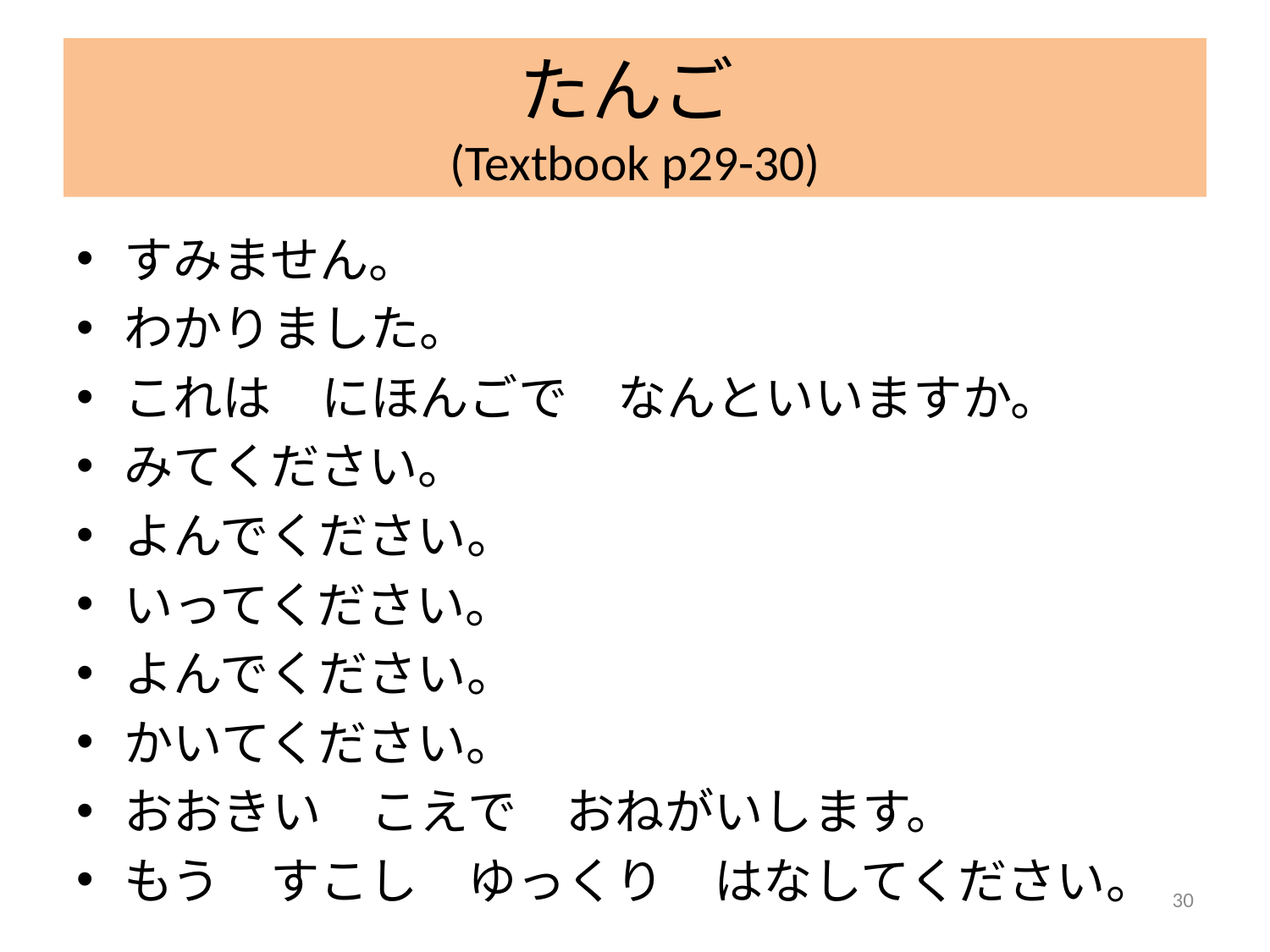

# たんご (Textbook p29-30)
すみません。
わかりました。
これは　にほんごで　なんといいますか。
みてください。
よんでください。
いってください。
よんでください。
かいてください。
おおきい　こえで　おねがいします。
もう　すこし　ゆっくり　はなしてください。

30